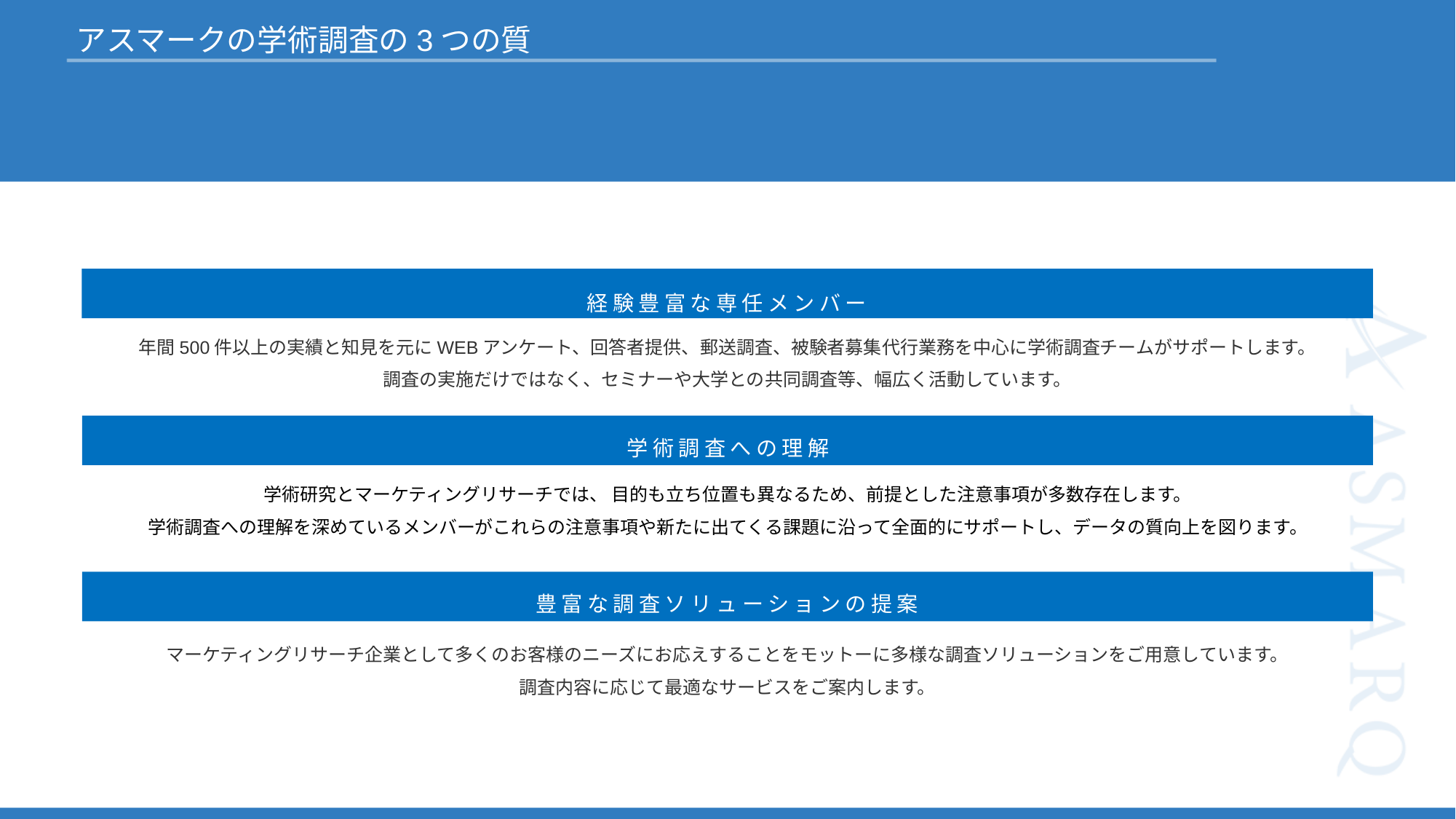

アスマークの学術調査の3つの質
経験豊富な専任メンバー

年間500件以上の実績と知見を元にWEBアンケート、回答者提供、郵送調査、被験者募集代行業務を中心に学術調査チームがサポートします。
調査の実施だけではなく、セミナーや大学との共同調査等、幅広く活動しています。
学術調査への理解

学術研究とマーケティングリサーチでは、 目的も立ち位置も異なるため、前提とした注意事項が多数存在します。
学術調査への理解を深めているメンバーがこれらの注意事項や新たに出てくる課題に沿って全面的にサポートし、データの質向上を図ります。
豊富な調査ソリューションの提案

マーケティングリサーチ企業として多くのお客様のニーズにお応えすることをモットーに多様な調査ソリューションをご用意しています。
調査内容に応じて最適なサービスをご案内します。